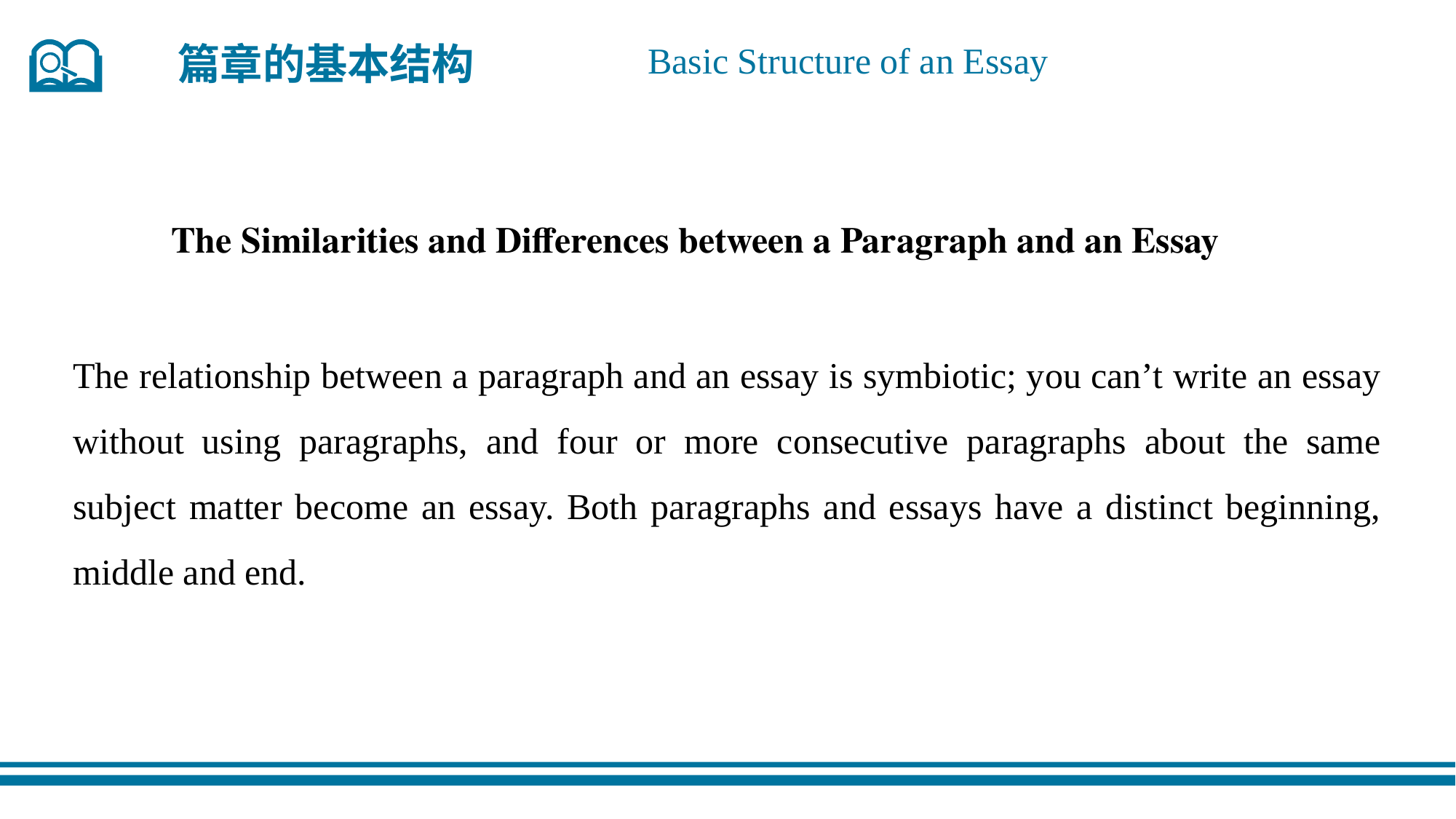

篇章的基本结构
Basic Structure of an Essay
The Similarities and Differences between a Paragraph and an Essay
The relationship between a paragraph and an essay is symbiotic; you can’t write an essay without using paragraphs, and four or more consecutive paragraphs about the same subject matter become an essay. Both paragraphs and essays have a distinct beginning, middle and end.